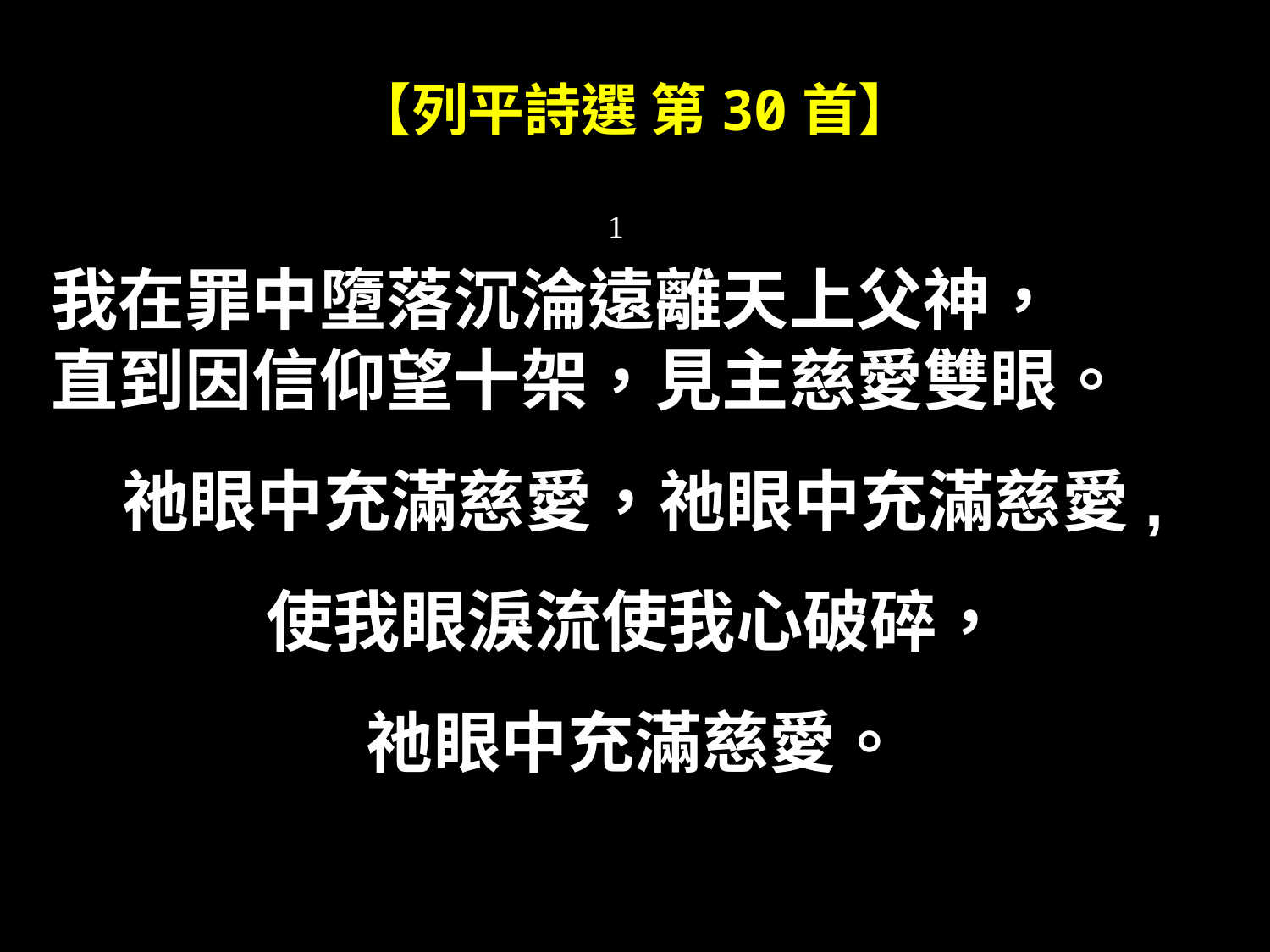

# 【列平詩選 第30首】
1
我在罪中墮落沉淪遠離天上父神，
直到因信仰望十架，見主慈愛雙眼。
 祂眼中充滿慈愛，祂眼中充滿慈愛,
使我眼淚流使我心破碎，
祂眼中充滿慈愛。